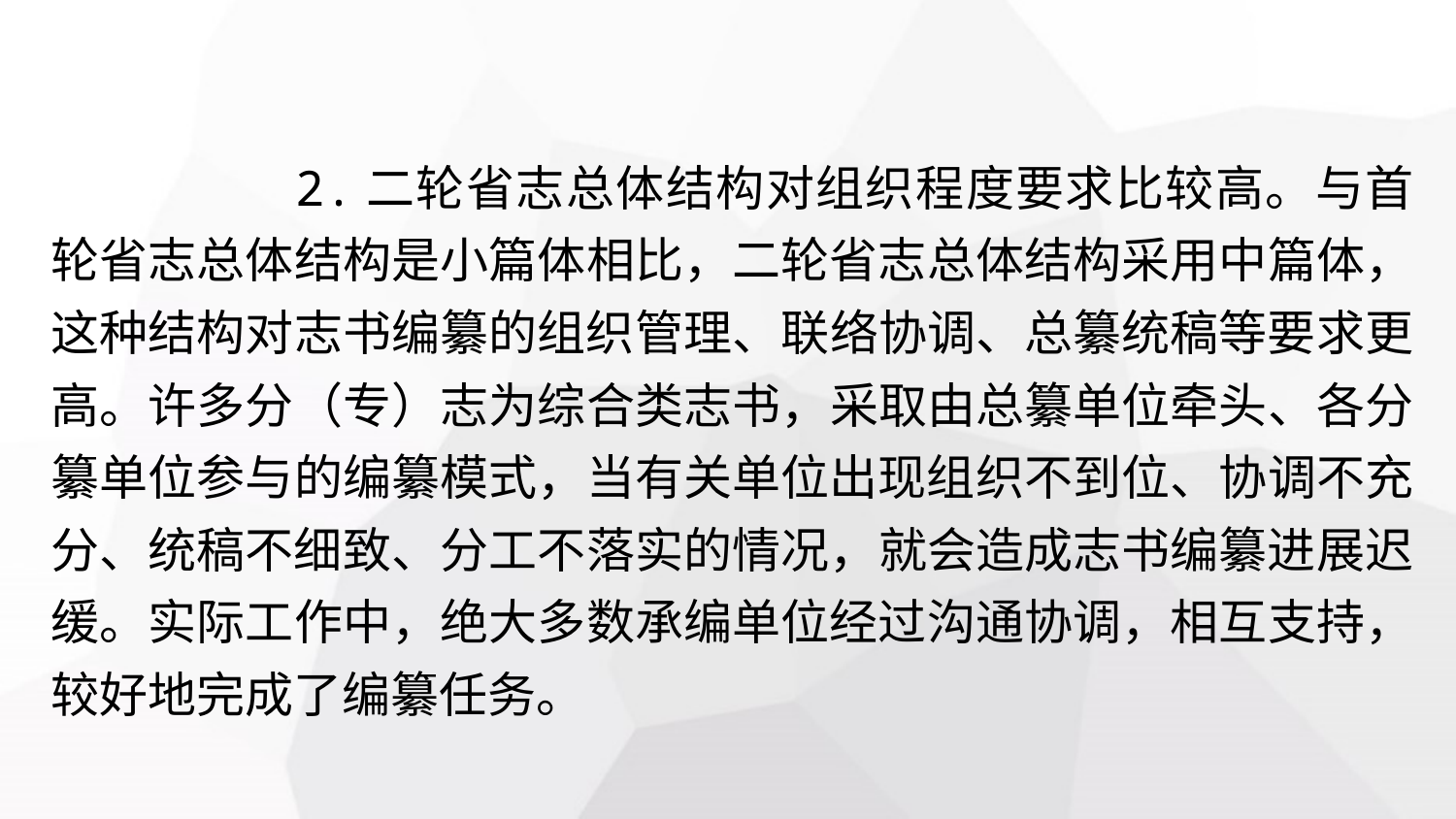

2.二轮省志总体结构对组织程度要求比较高。与首轮省志总体结构是小篇体相比，二轮省志总体结构采用中篇体，这种结构对志书编纂的组织管理、联络协调、总纂统稿等要求更高。许多分（专）志为综合类志书，采取由总纂单位牵头、各分纂单位参与的编纂模式，当有关单位出现组织不到位、协调不充分、统稿不细致、分工不落实的情况，就会造成志书编纂进展迟缓。实际工作中，绝大多数承编单位经过沟通协调，相互支持，较好地完成了编纂任务。